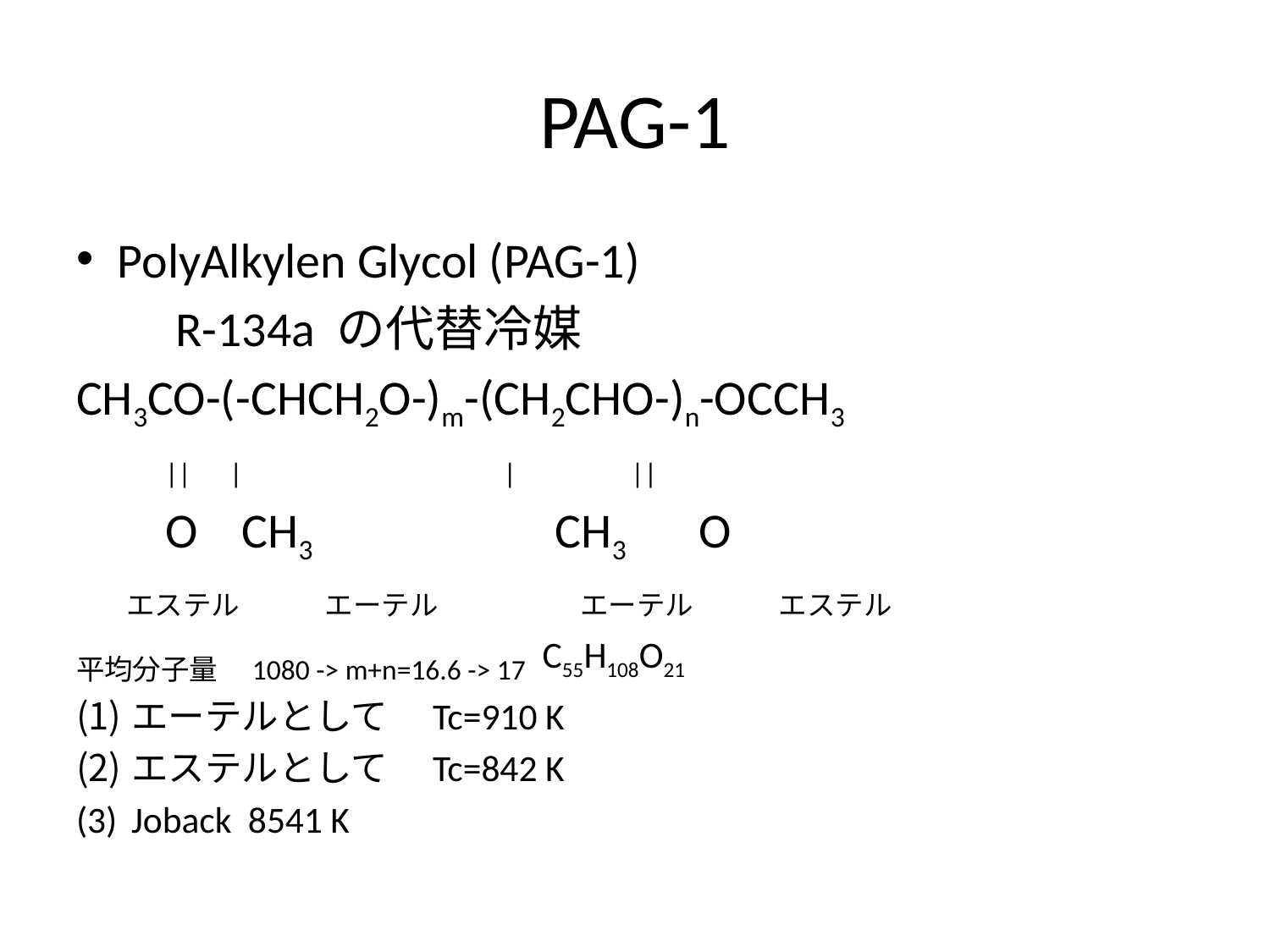

# PAG-1
PolyAlkylen Glycol (PAG-1)
         R-134a の代替冷媒
CH3CO-(-CHCH2O-)m-(CH2CHO-)n-OCCH3
              ||      |                                         |                  ||
              O    CH3                      CH3       O
       エステル　　　エーテル　　　　　エーテル　　　エステル
平均分子量　1080 -> m+n=16.6 -> 17  C55H108O21
エーテルとして　Tc=910 K
エステルとして　Tc=842 K
Joback  8541 K